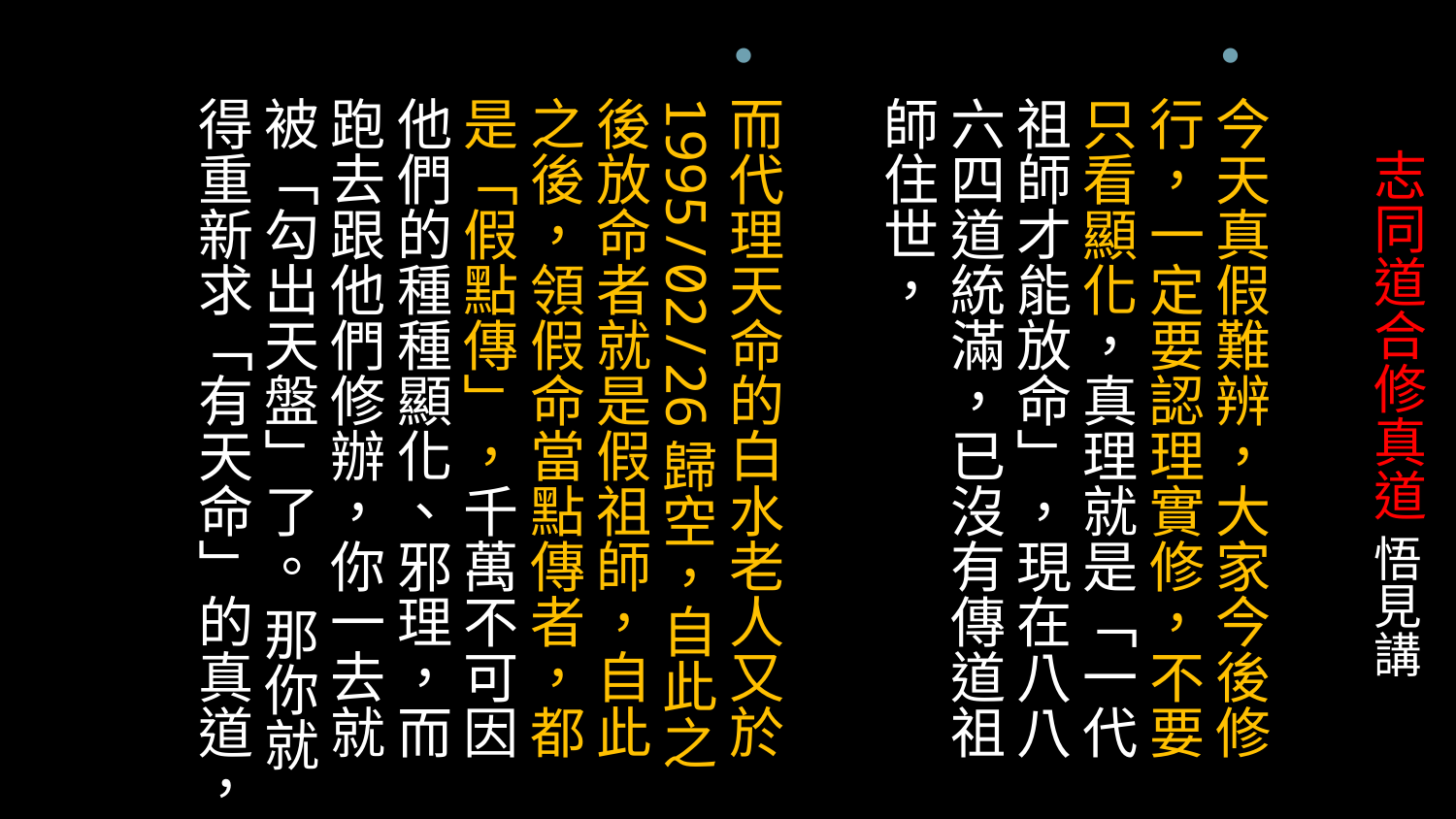

今天真假難辨，大家今後修行，一定要認理實修，不要只看顯化，真理就是「一代祖師才能放命」，現在八八六四道統滿，已沒有傳道祖師住世，

而代理天命的白水老人又於1995/02/26歸空，自此之後放命者就是假祖師，自此之後，領假命當點傳者，都是「假點傳」，千萬不可因他們的種種顯化、邪理，而跑去跟他們修辦，你一去就被「勾出天盤」了。 那你就得重新求「有天命」的真道，

# 志同道合修真道 悟見講